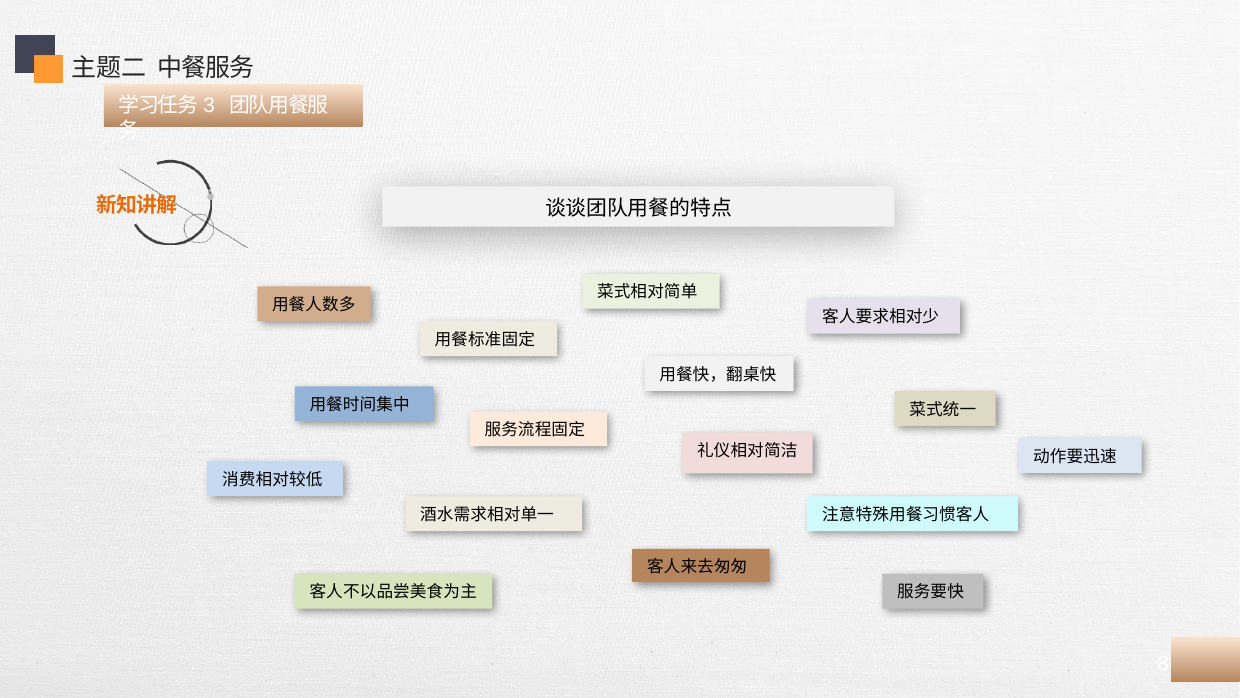

主题二  中餐服务
学习任务3  团队用餐服务
谈谈团队用餐的特点
菜式相对简单
用餐人数多
客人要求相对少
用餐标准固定
用餐快，翻桌快
用餐时间集中
菜式统一
服务流程固定
礼仪相对简洁
动作要迅速
消费相对较低
酒水需求相对单一
注意特殊用餐习惯客人
客人来去匆匆
客人不以品尝美食为主
服务要快